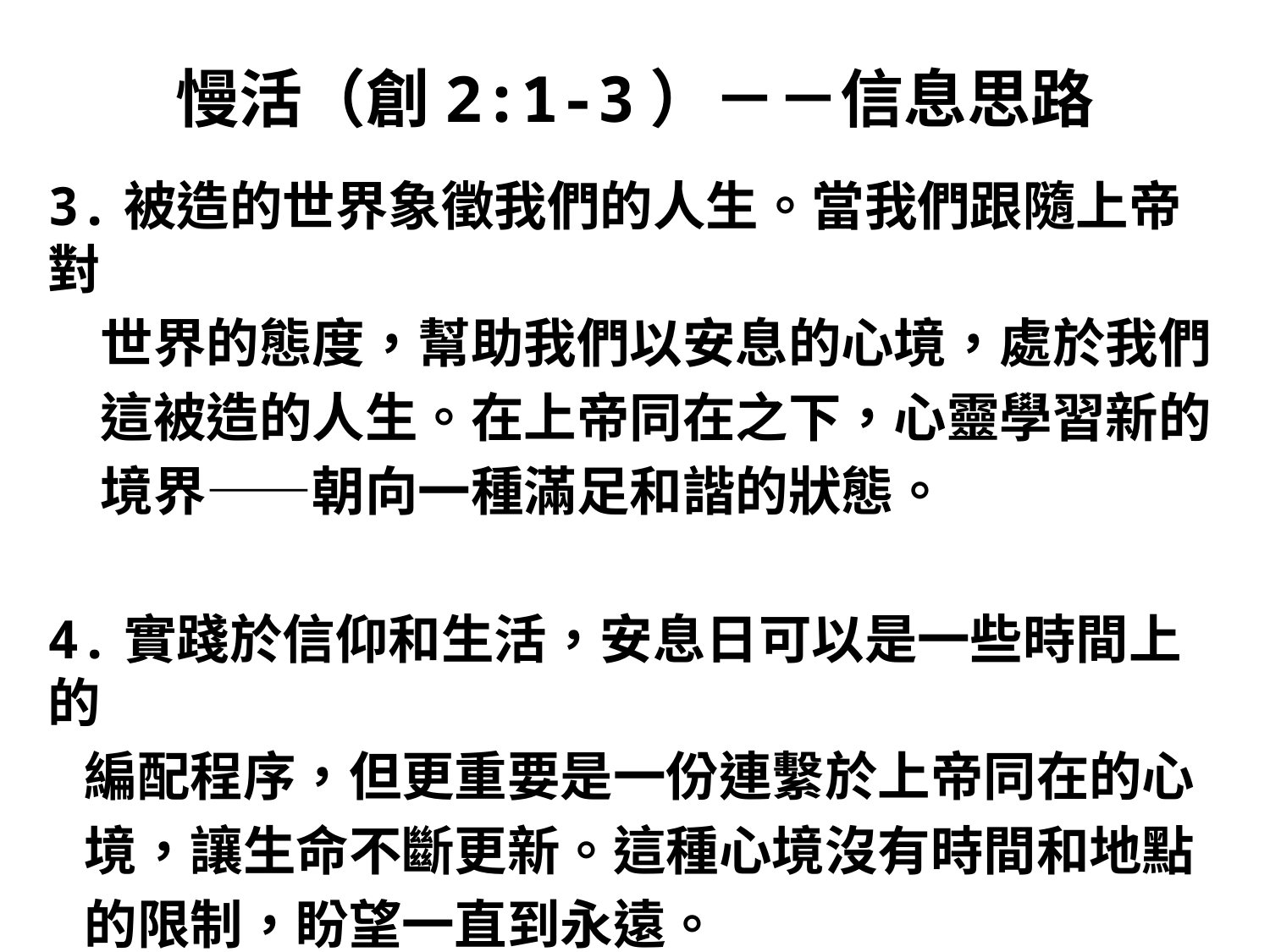

# 慢活（創2:1-3）－－信息思路
3.被造的世界象徵我們的人生。當我們跟隨上帝對
　世界的態度，幫助我們以安息的心境，處於我們
　這被造的人生。在上帝同在之下，心靈學習新的
　境界——朝向一種滿足和諧的狀態。

4.實踐於信仰和生活，安息日可以是一些時間上的
  編配程序，但更重要是一份連繫於上帝同在的心
  境，讓生命不斷更新。這種心境沒有時間和地點
  的限制，盼望一直到永遠。